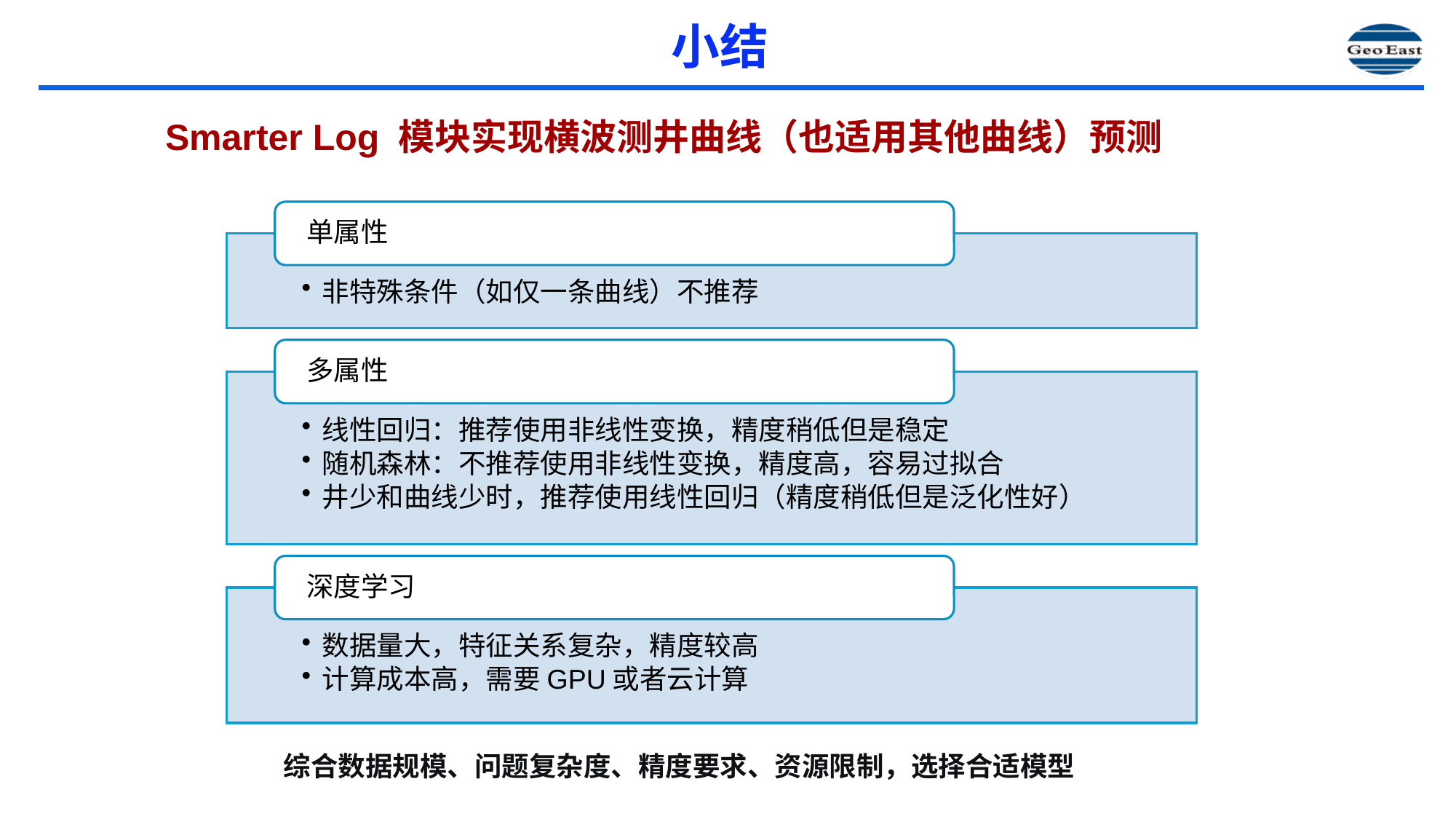

小结
Smarter Log 模块实现横波测井曲线（也适用其他曲线）预测
非特殊条件（如仅一条曲线）不推荐
单属性
线性回归：推荐使用非线性变换，精度稍低但是稳定
随机森林：不推荐使用非线性变换，精度高，容易过拟合
井少和曲线少时，推荐使用线性回归（精度稍低但是泛化性好）
多属性
数据量大，特征关系复杂，精度较高
计算成本高，需要GPU或者云计算
深度学习
综合数据规模、问题复杂度、精度要求、资源限制，选择合适模型